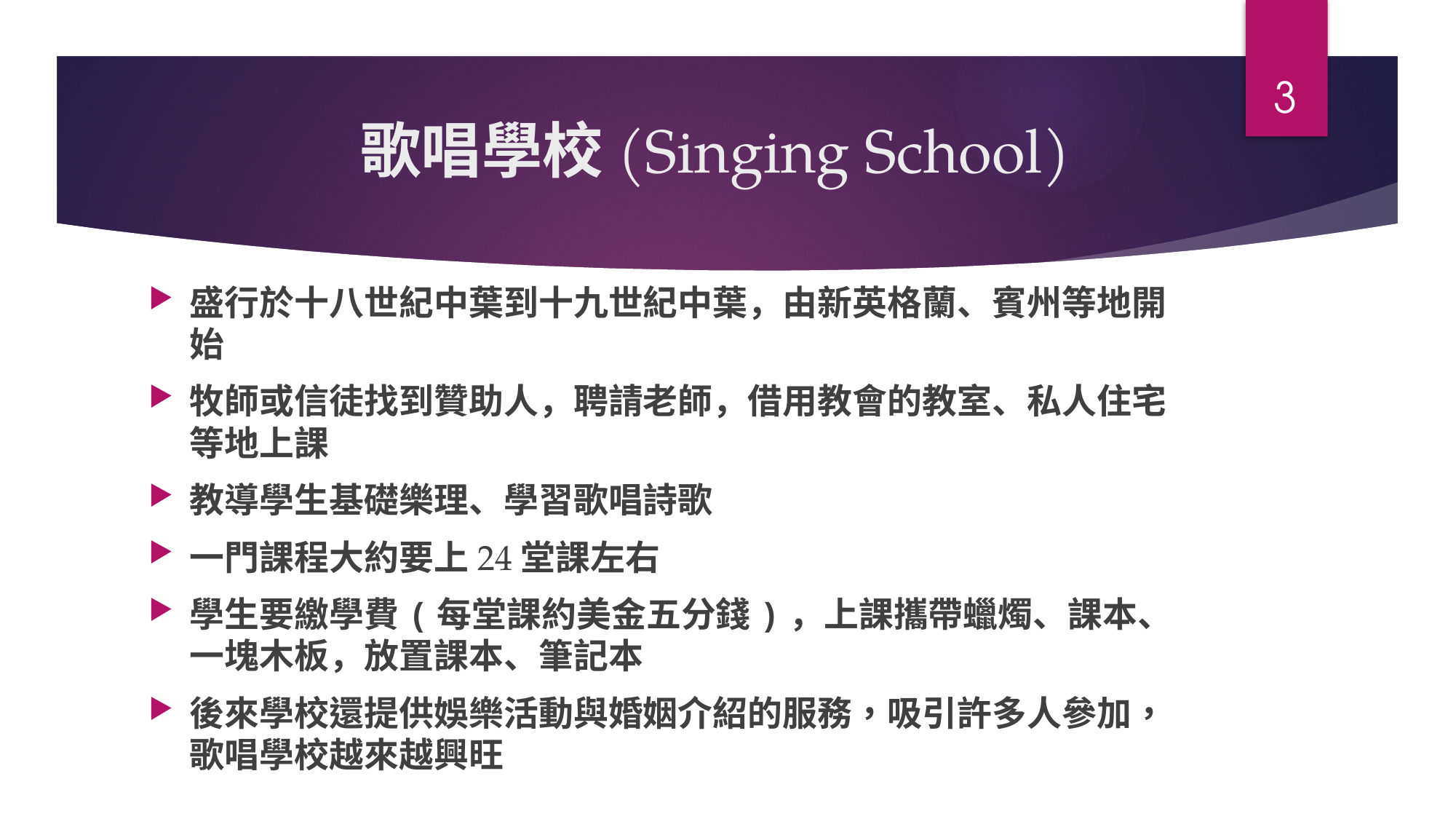

3
# 歌唱學校(Singing School)
盛行於十八世紀中葉到十九世紀中葉，由新英格蘭、賓州等地開始
牧師或信徒找到贊助人，聘請老師，借用教會的教室、私人住宅等地上課
教導學生基礎樂理、學習歌唱詩歌
一門課程大約要上24堂課左右
學生要繳學費(每堂課約美金五分錢)，上課攜帶蠟燭、課本、一塊木板，放置課本、筆記本
後來學校還提供娛樂活動與婚姻介紹的服務，吸引許多人參加，歌唱學校越來越興旺